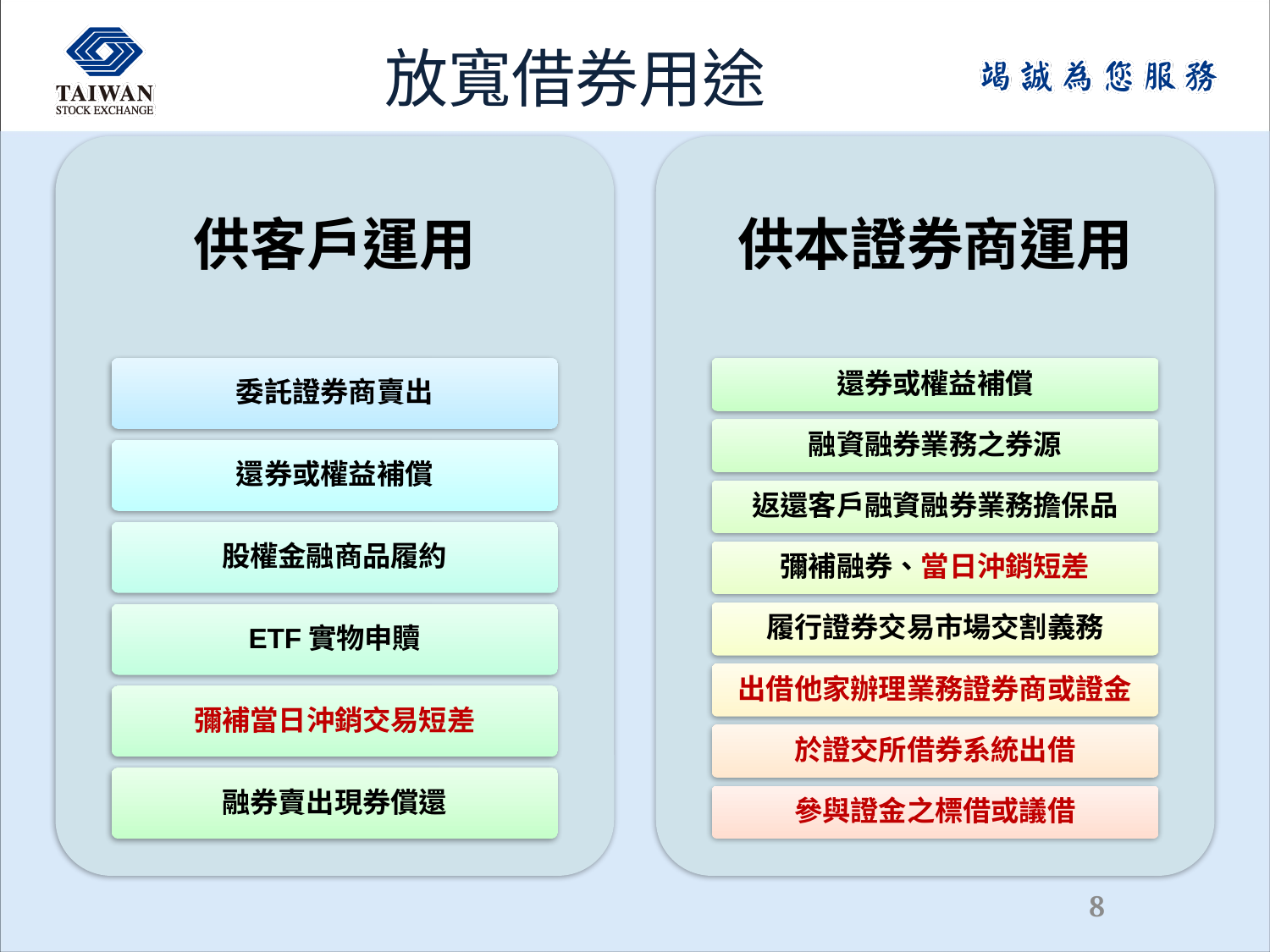

# 放寬借券用途
供客戶運用
委託證券商賣出
還券或權益補償
股權金融商品履約
ETF實物申贖
彌補當日沖銷交易短差
融券賣出現券償還
供本證券商運用
還券或權益補償
融資融券業務之券源
返還客戶融資融券業務擔保品
彌補融券、當日沖銷短差
履行證券交易市場交割義務
出借他家辦理業務證券商或證金
於證交所借券系統出借
參與證金之標借或議借
8